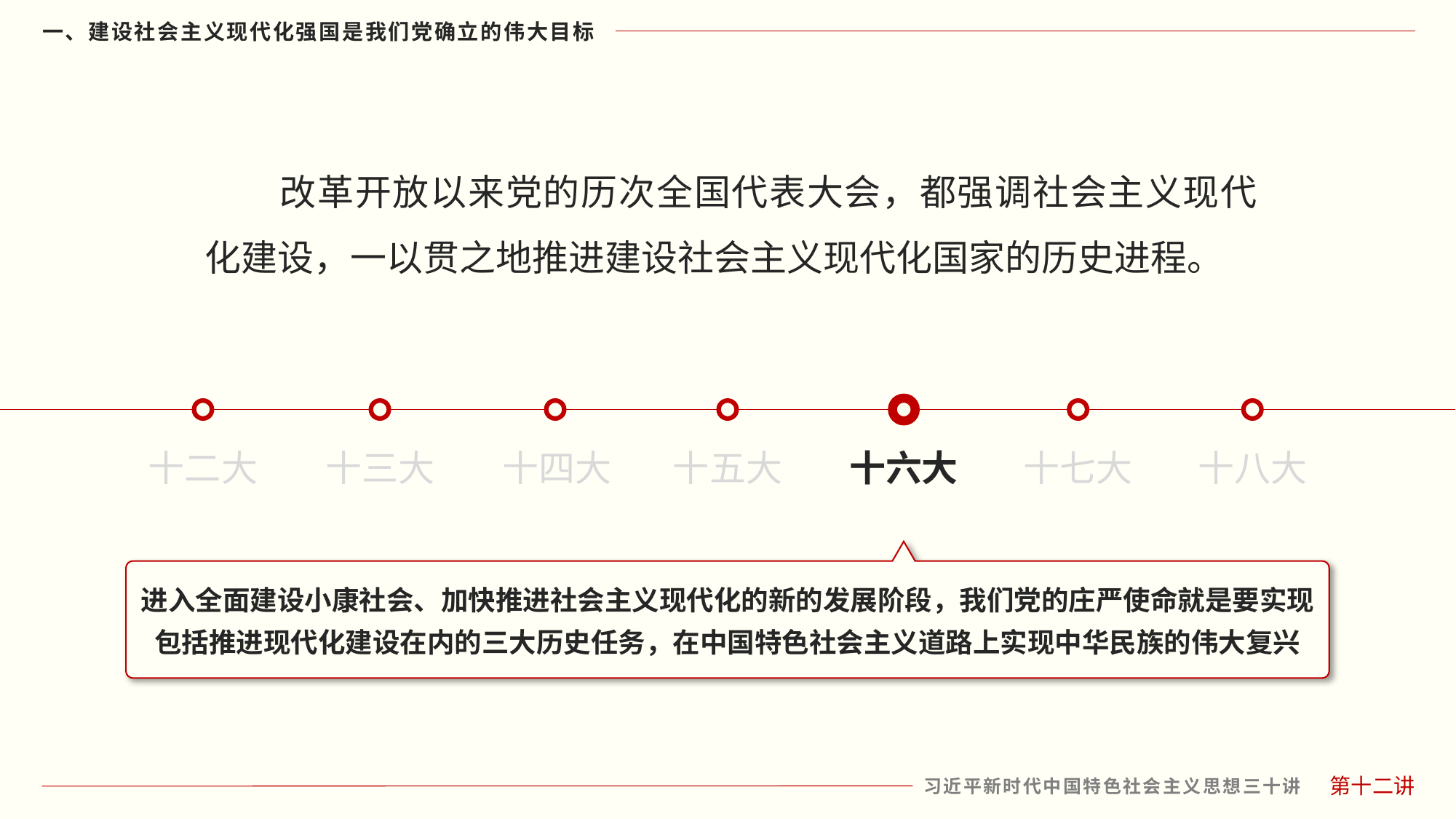

改革开放以来党的历次全国代表大会，都强调社会主义现代化建设，一以贯之地推进建设社会主义现代化国家的历史进程。

十二大
十三大
十四大
十五大
十六大
十七大
十八大

进入全面建设小康社会、加快推进社会主义现代化的新的发展阶段，我们党的庄严使命就是要实现包括推进现代化建设在内的三大历史任务，在中国特色社会主义道路上实现中华民族的伟大复兴